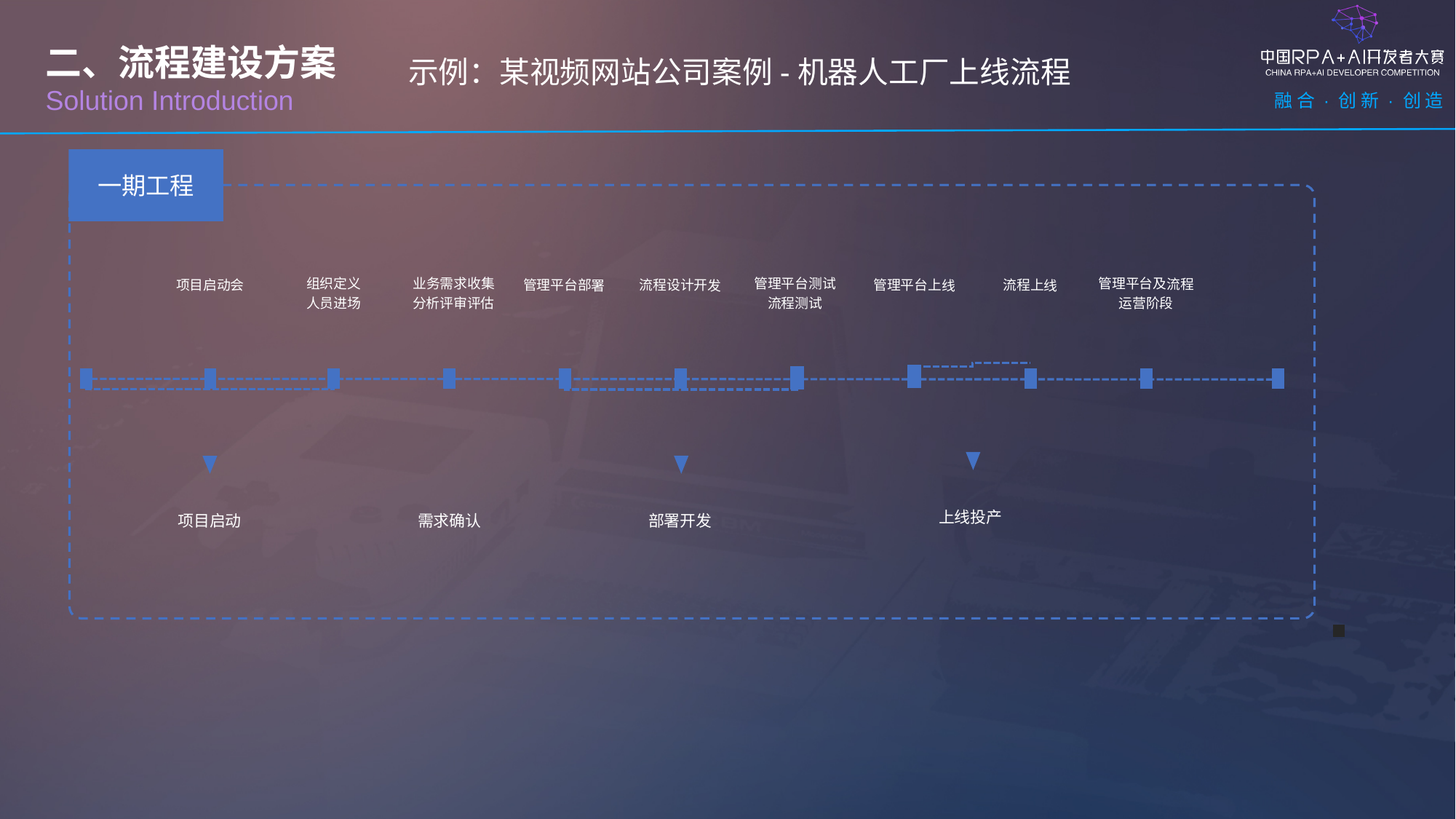

二、流程建设方案
Solution Introduction

示例：某视频网站公司案例-机器人工厂上线流程
一期工程

业务需求收集
分析评审评估
管理平台测试
流程测试
组织定义
人员进场
管理平台及流程
运营阶段
项目启动会
管理平台部署
流程设计开发
管理平台上线
流程上线

上线投产
项目启动
需求确认
部署开发